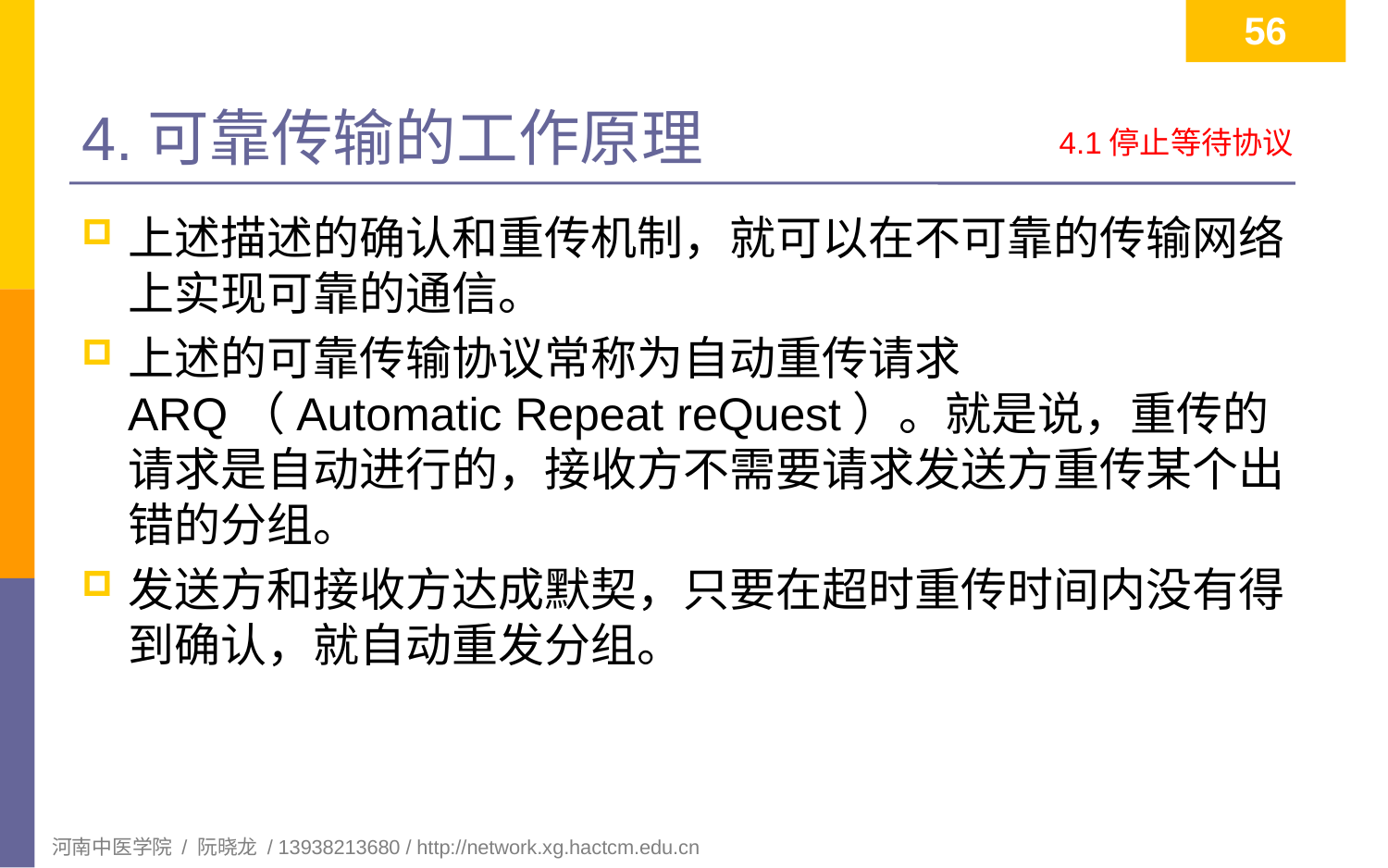

56
# 4.可靠传输的工作原理
4.1停止等待协议
上述描述的确认和重传机制，就可以在不可靠的传输网络上实现可靠的通信。
上述的可靠传输协议常称为自动重传请求ARQ（Automatic Repeat reQuest）。就是说，重传的请求是自动进行的，接收方不需要请求发送方重传某个出错的分组。
发送方和接收方达成默契，只要在超时重传时间内没有得到确认，就自动重发分组。